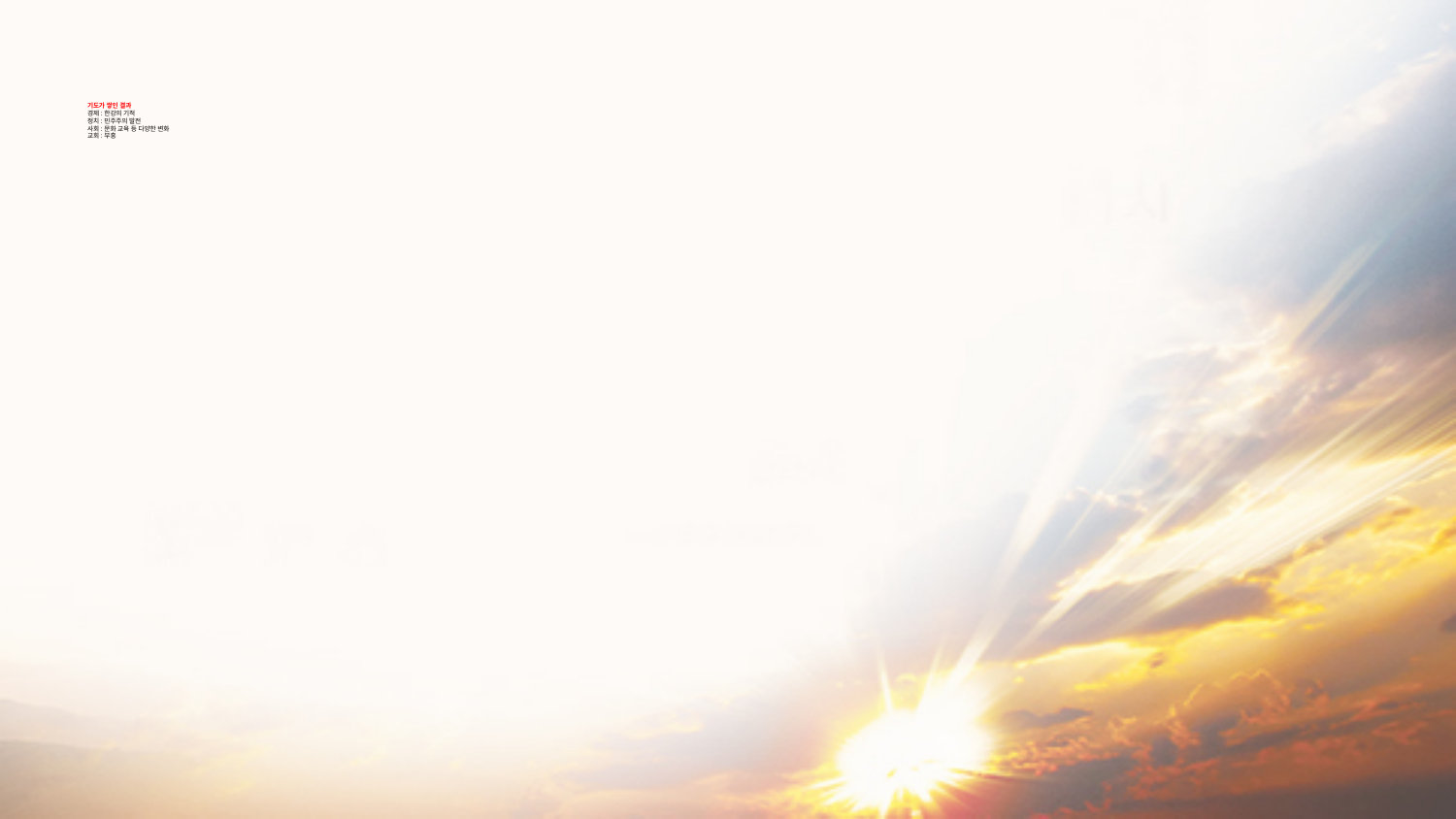

# 기도가 쌓인 결과
경제 : 한강의 기적
정치 : 민주주의 발전
사회 : 문화 교육 등 다양한 변화
교회 : 부흥